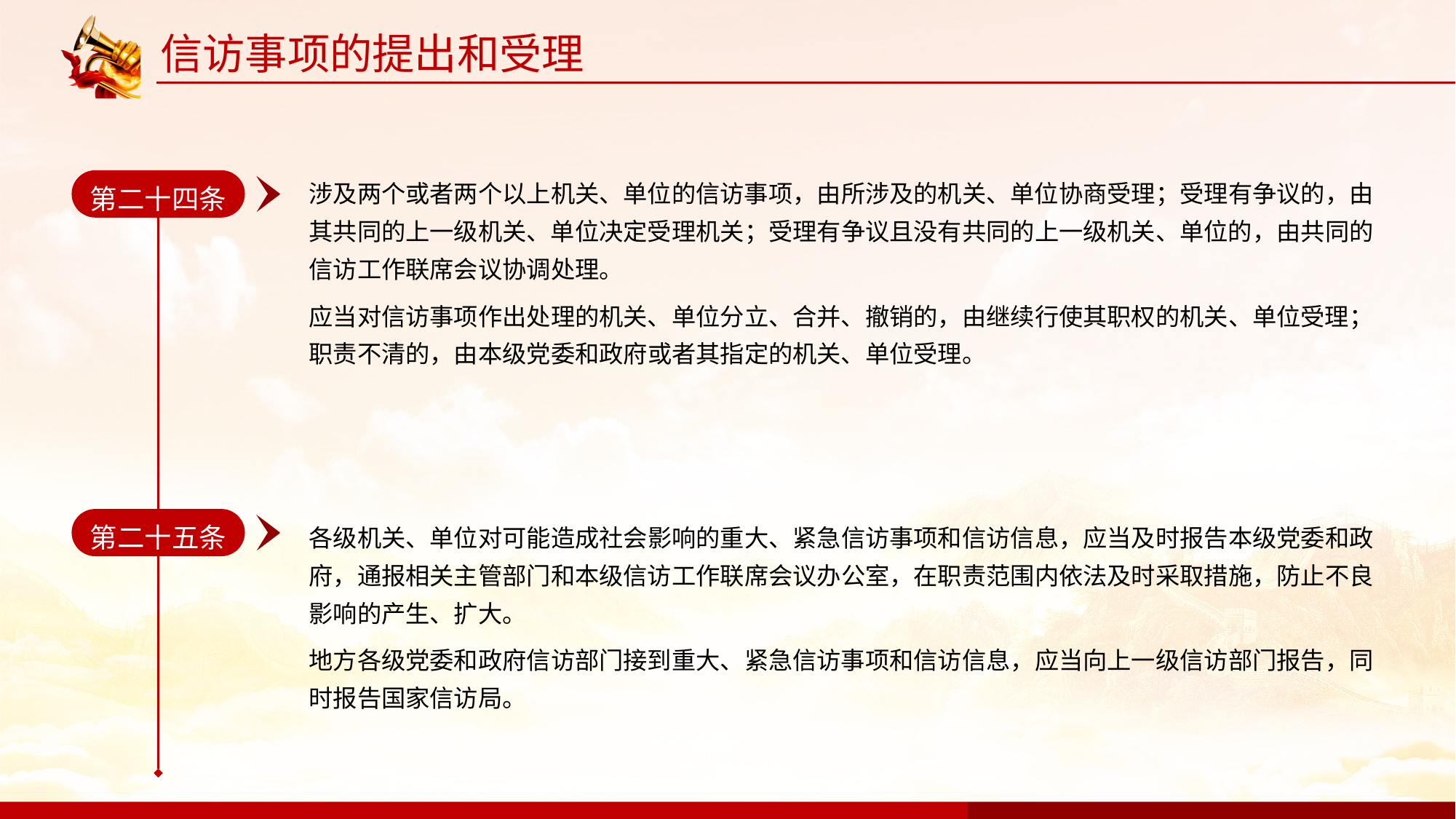

信访事项的提出和受理
第二十四条

涉及两个或者两个以上机关、单位的信访事项，由所涉及的机关、单位协商受理；受理有争议的，由其共同的上一级机关、单位决定受理机关；受理有争议且没有共同的上一级机关、单位的，由共同的信访工作联席会议协调处理。
应当对信访事项作出处理的机关、单位分立、合并、撤销的，由继续行使其职权的机关、单位受理；职责不清的，由本级党委和政府或者其指定的机关、单位受理。

第二十五条

各级机关、单位对可能造成社会影响的重大、紧急信访事项和信访信息，应当及时报告本级党委和政府，通报相关主管部门和本级信访工作联席会议办公室，在职责范围内依法及时采取措施，防止不良影响的产生、扩大。
地方各级党委和政府信访部门接到重大、紧急信访事项和信访信息，应当向上一级信访部门报告，同时报告国家信访局。